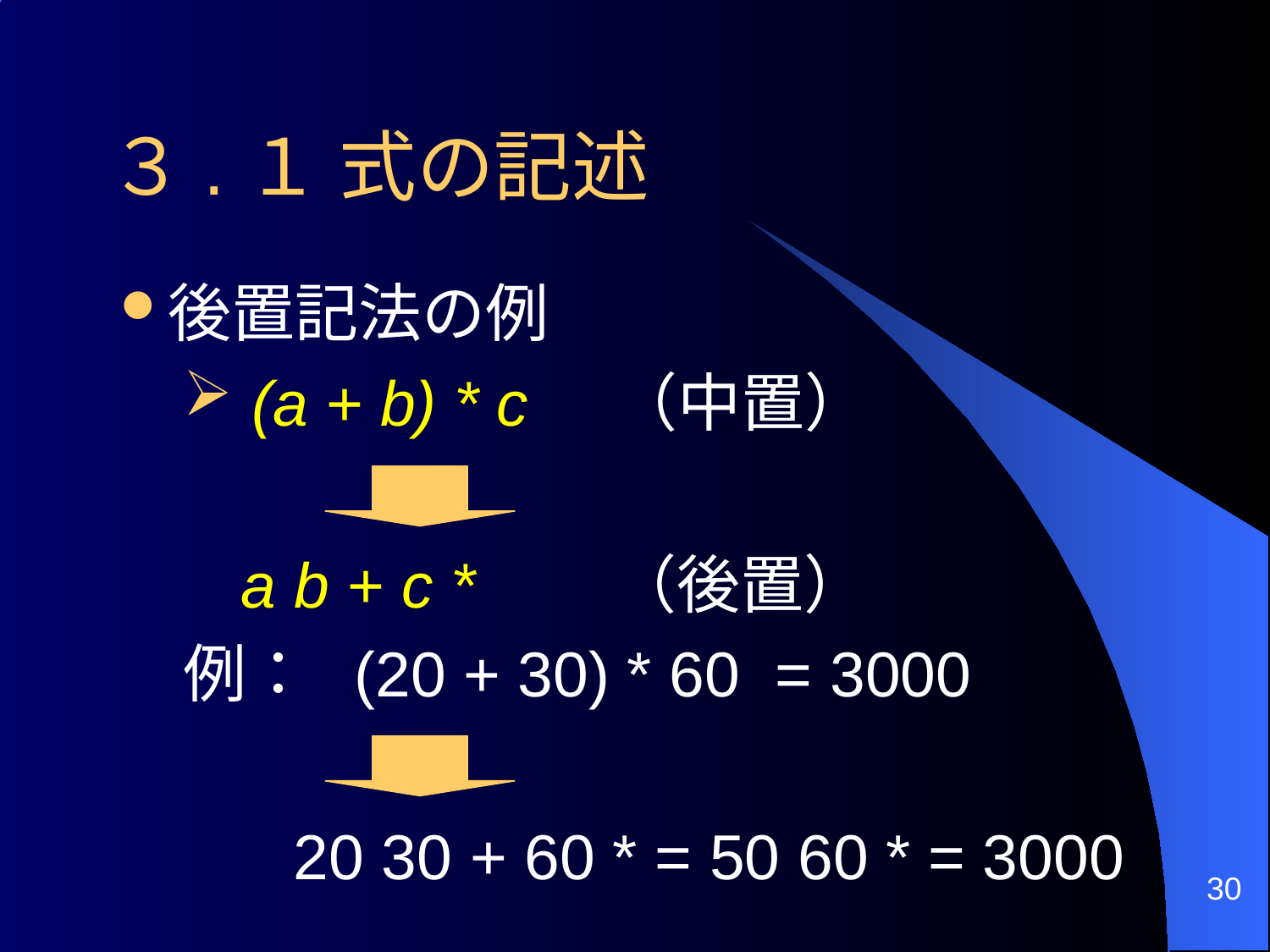

# ３.１ 式の記述
後置記法の例
 (a + b) * c    （中置）

	 a b + c *       （後置）
例：  (20 + 30) * 60  = 3000

	    20 30 + 60 * = 50 60 * = 3000

30